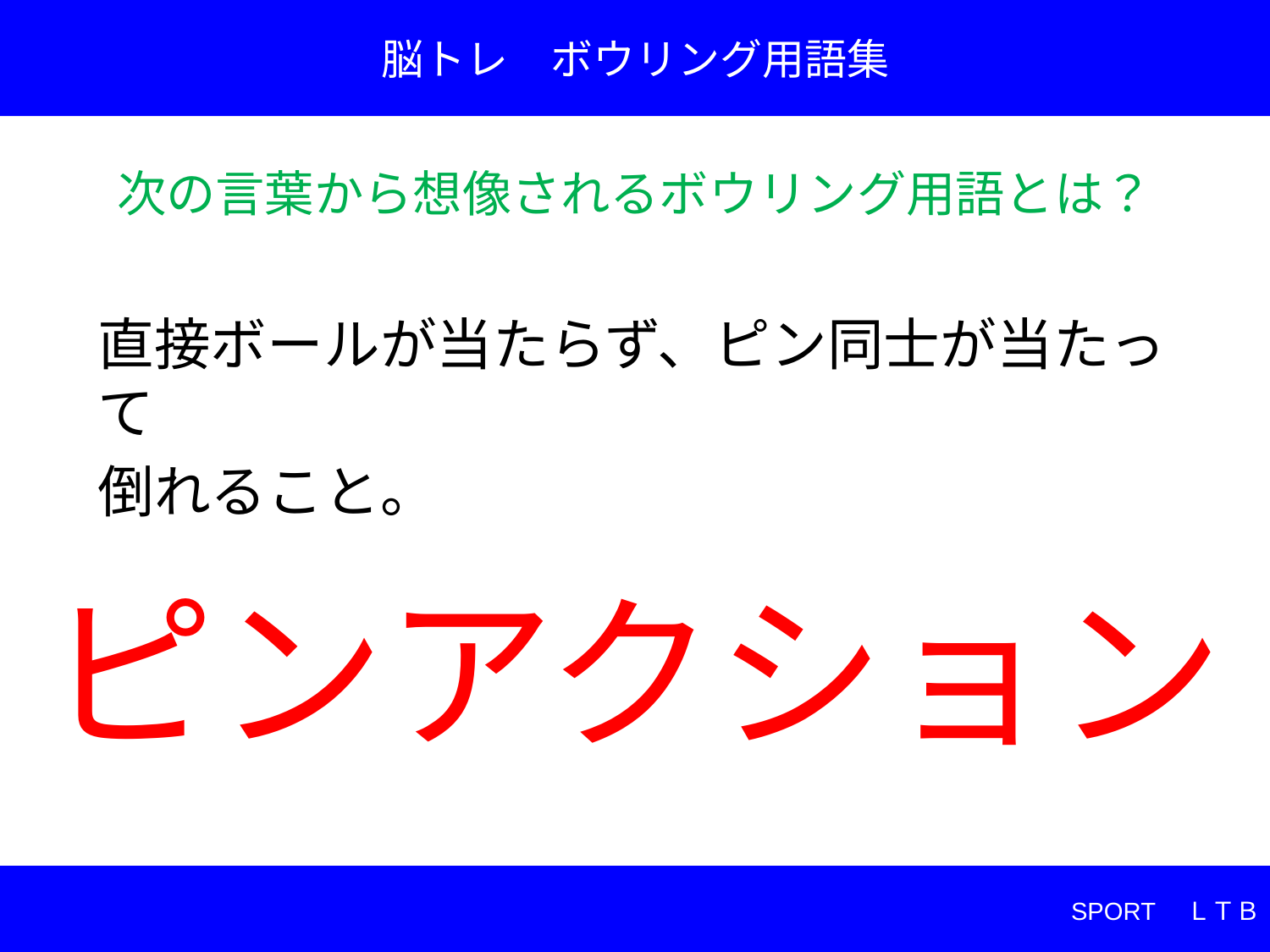

脳トレ　ボウリング用語集
次の言葉から想像されるボウリング用語とは？
直接ボールが当たらず、ピン同士が当たって
倒れること。
# ピンアクション
SPORT　ＬＴＢ